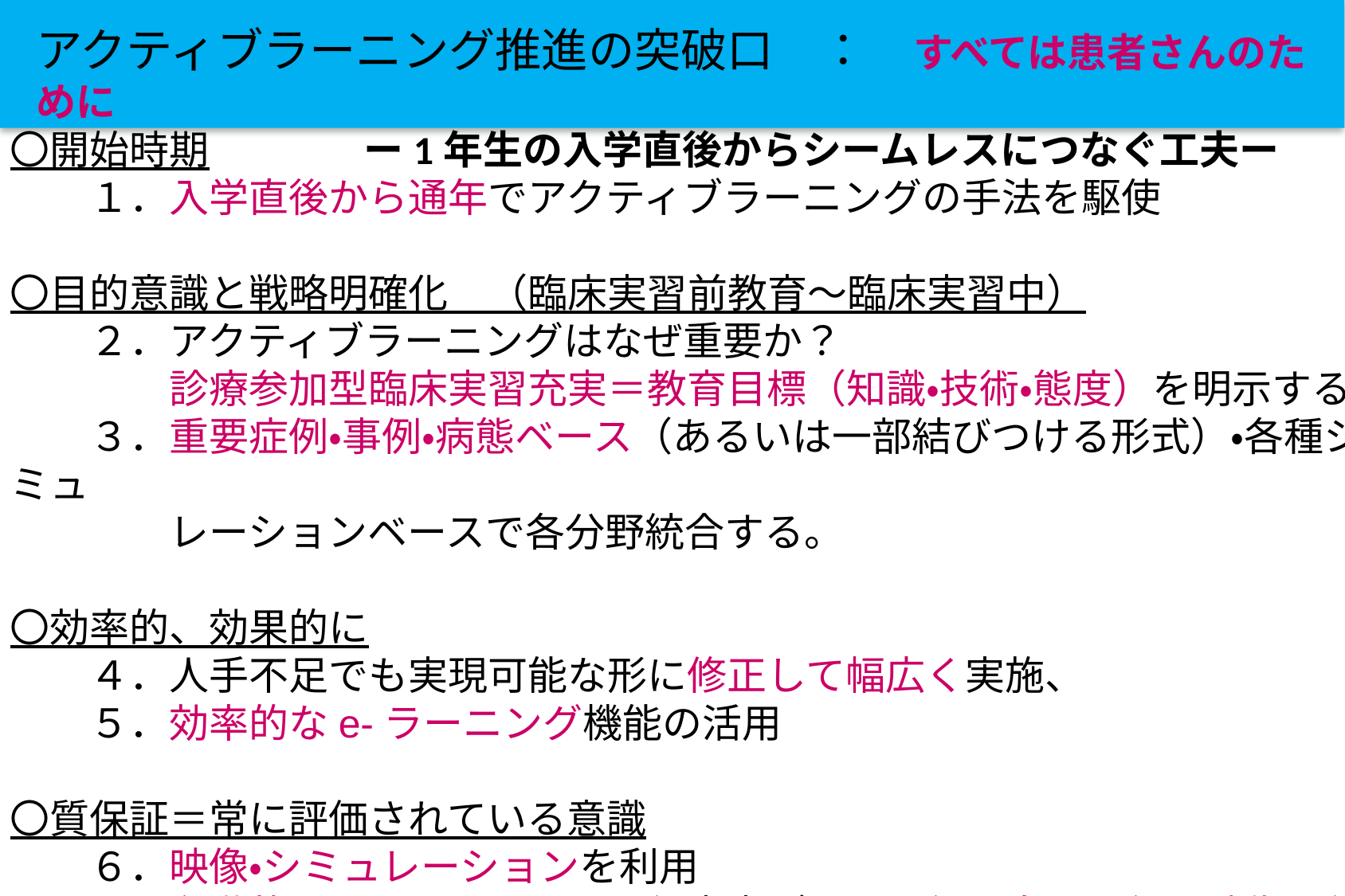

アクティブラーニング推進の突破口　：　すべては患者さんのために
　　 　　　　　　ー1年生の入学直後からシームレスにつなぐ工夫ー
〇開始時期
　　１．入学直後から通年でアクティブラーニングの手法を駆使

〇目的意識と戦略明確化　（臨床実習前教育～臨床実習中）
　　２．アクティブラーニングはなぜ重要か？
　　　　診療参加型臨床実習充実＝教育目標（知識・技術・態度）を明示する。
　　３．重要症例・事例・病態ベース（あるいは一部結びつける形式）・各種シミュ
　　　　レーションベースで各分野統合する。

〇効率的、効果的に
　　４．人手不足でも実現可能な形に修正して幅広く実施、
　　５．効率的なe-ラーニング機能の活用

〇質保証＝常に評価されている意識
　　６．映像・シミュレーションを利用
　　７．段階的なパフォ－マンス評価充実（ピア評価、自己評価、映像評価含む）